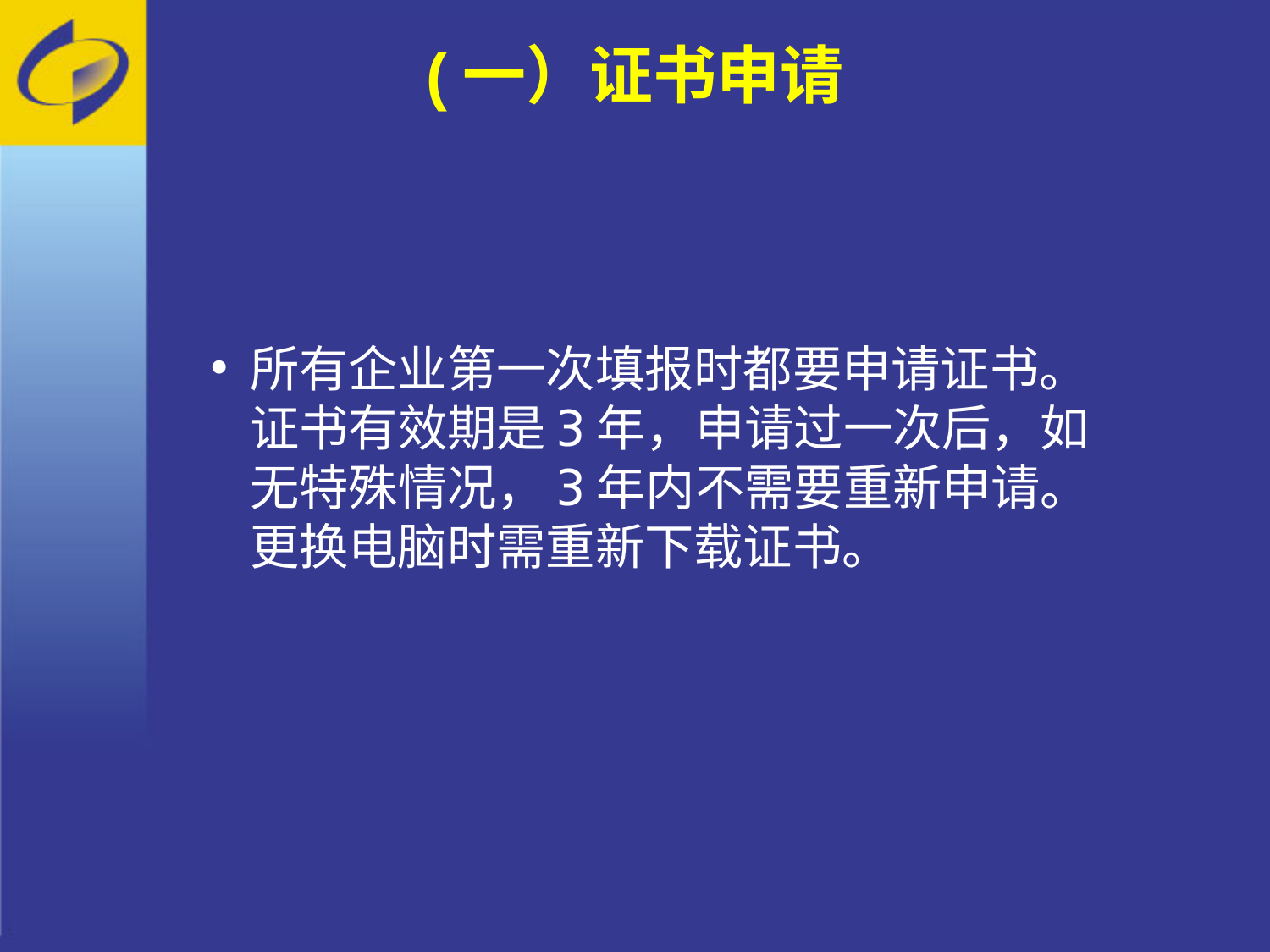

# (一）证书申请
所有企业第一次填报时都要申请证书。证书有效期是3年，申请过一次后，如无特殊情况，3年内不需要重新申请。更换电脑时需重新下载证书。